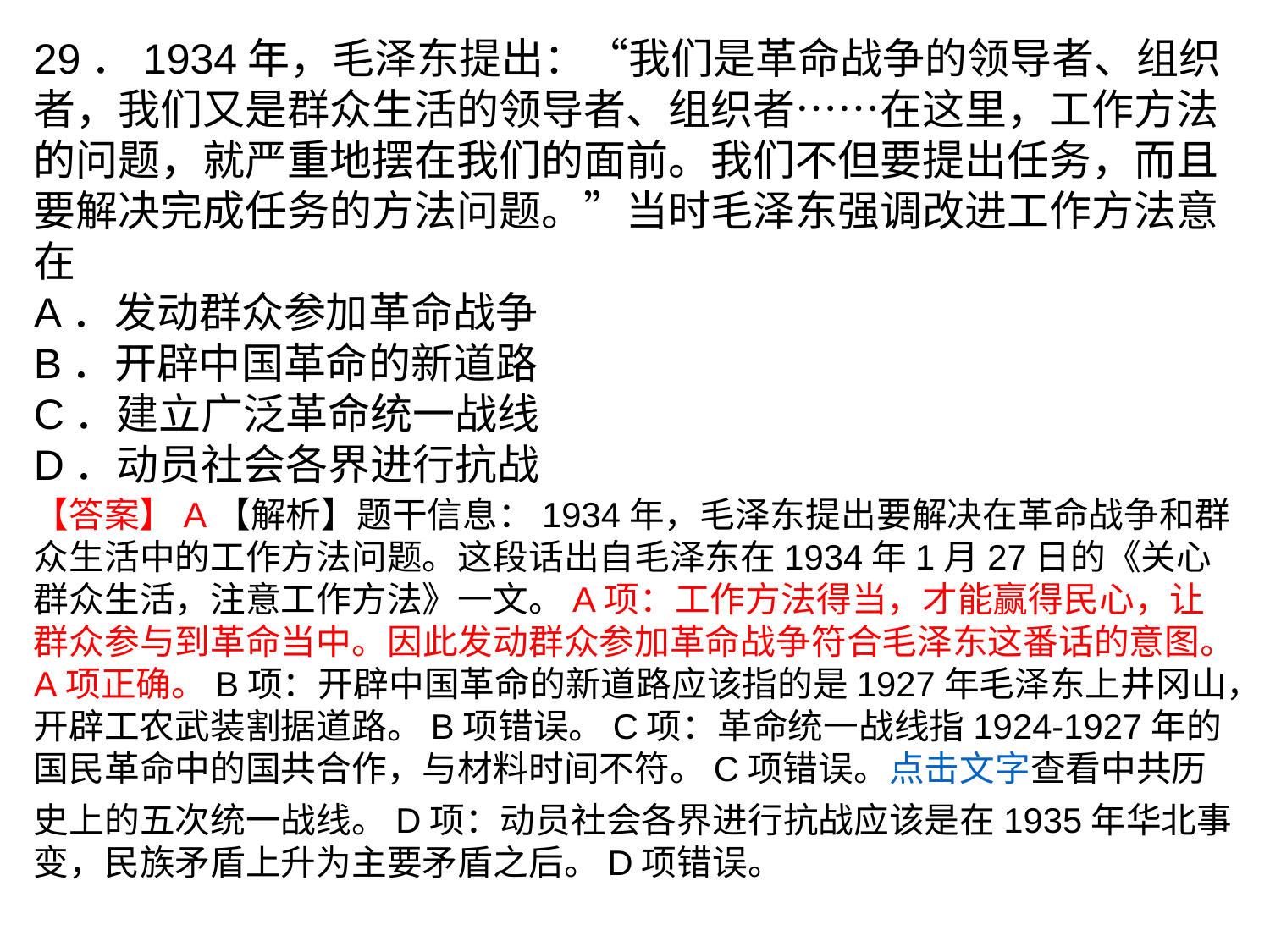

29．1934年，毛泽东提出：“我们是革命战争的领导者、组织者，我们又是群众生活的领导者、组织者……在这里，工作方法的问题，就严重地摆在我们的面前。我们不但要提出任务，而且要解决完成任务的方法问题。”当时毛泽东强调改进工作方法意在
A．发动群众参加革命战争
B．开辟中国革命的新道路
C．建立广泛革命统一战线
D．动员社会各界进行抗战
【答案】A【解析】题干信息：1934年，毛泽东提出要解决在革命战争和群众生活中的工作方法问题。这段话出自毛泽东在1934年1月27日的《关心群众生活，注意工作方法》一文。A项：工作方法得当，才能赢得民心，让群众参与到革命当中。因此发动群众参加革命战争符合毛泽东这番话的意图。A项正确。B项：开辟中国革命的新道路应该指的是1927年毛泽东上井冈山，开辟工农武装割据道路。B项错误。C项：革命统一战线指1924-1927年的国民革命中的国共合作，与材料时间不符。C项错误。点击文字查看中共历史上的五次统一战线。D项：动员社会各界进行抗战应该是在1935年华北事变，民族矛盾上升为主要矛盾之后。D项错误。